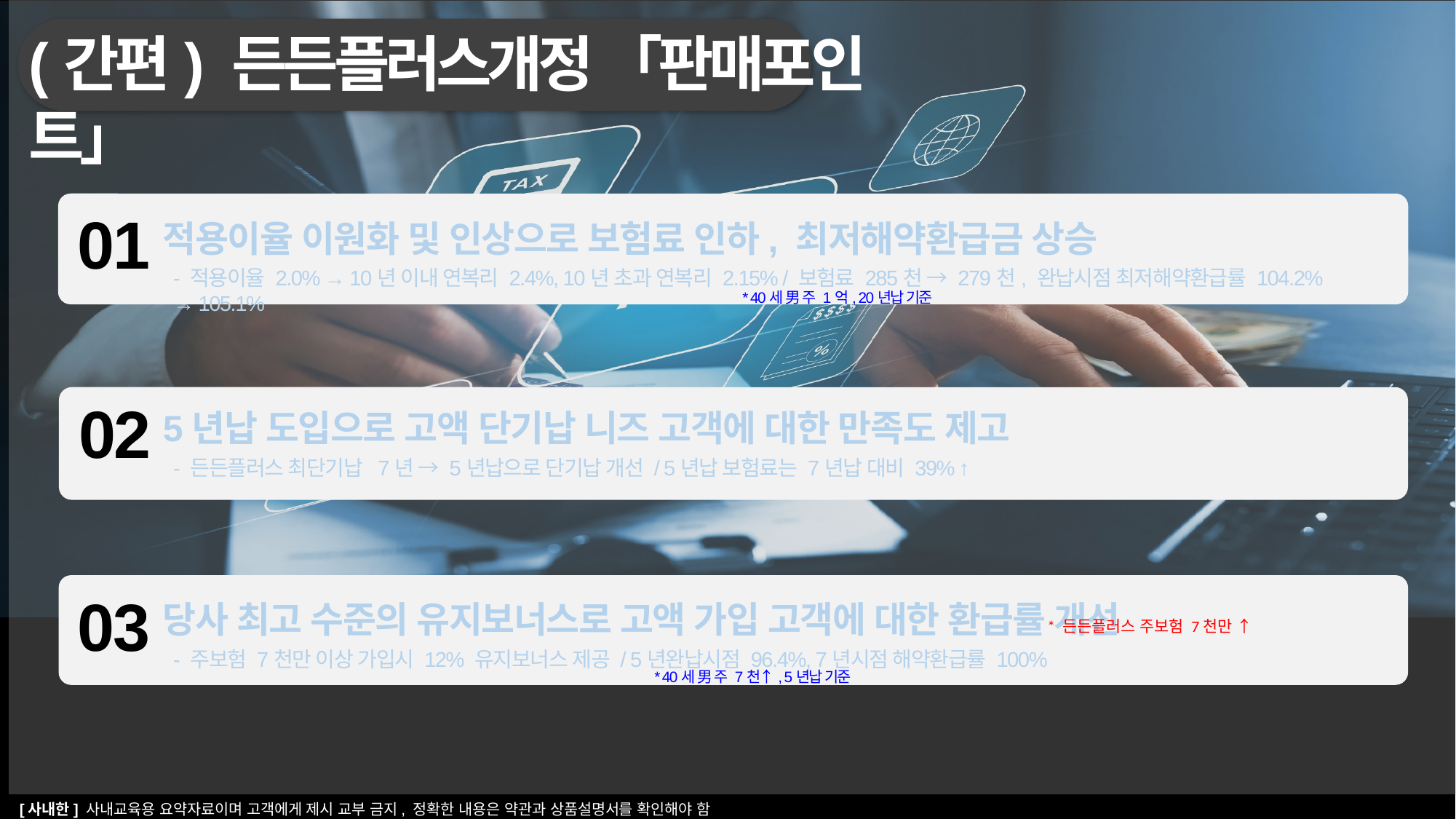

(간편) 든든플러스개정 「판매포인트」

01
적용이율 이원화 및 인상으로 보험료 인하, 최저해약환급금 상승

- 적용이율 2.0% → 10년 이내 연복리 2.4%, 10년 초과 연복리 2.15% / 보험료 285천 → 279천, 완납시점 최저해약환급률 104.2% → 105.1%
* 40세 男 주 1억, 20년납 기준
02

5년납 도입으로 고액 단기납 니즈 고객에 대한 만족도 제고
- 든든플러스 최단기납  7년 → 5년납으로 단기납 개선 / 5년납 보험료는 7년납 대비 39% ↑

03
당사 최고 수준의 유지보너스로 고액 가입 고객에 대한 환급률 개선
* 든든플러스 주보험 7천만 ↑
- 주보험 7천만 이상 가입시 12% 유지보너스 제공 / 5년완납시점 96.4%, 7년시점 해약환급률 100%
* 40세 男 주 7천↑, 5년납 기준